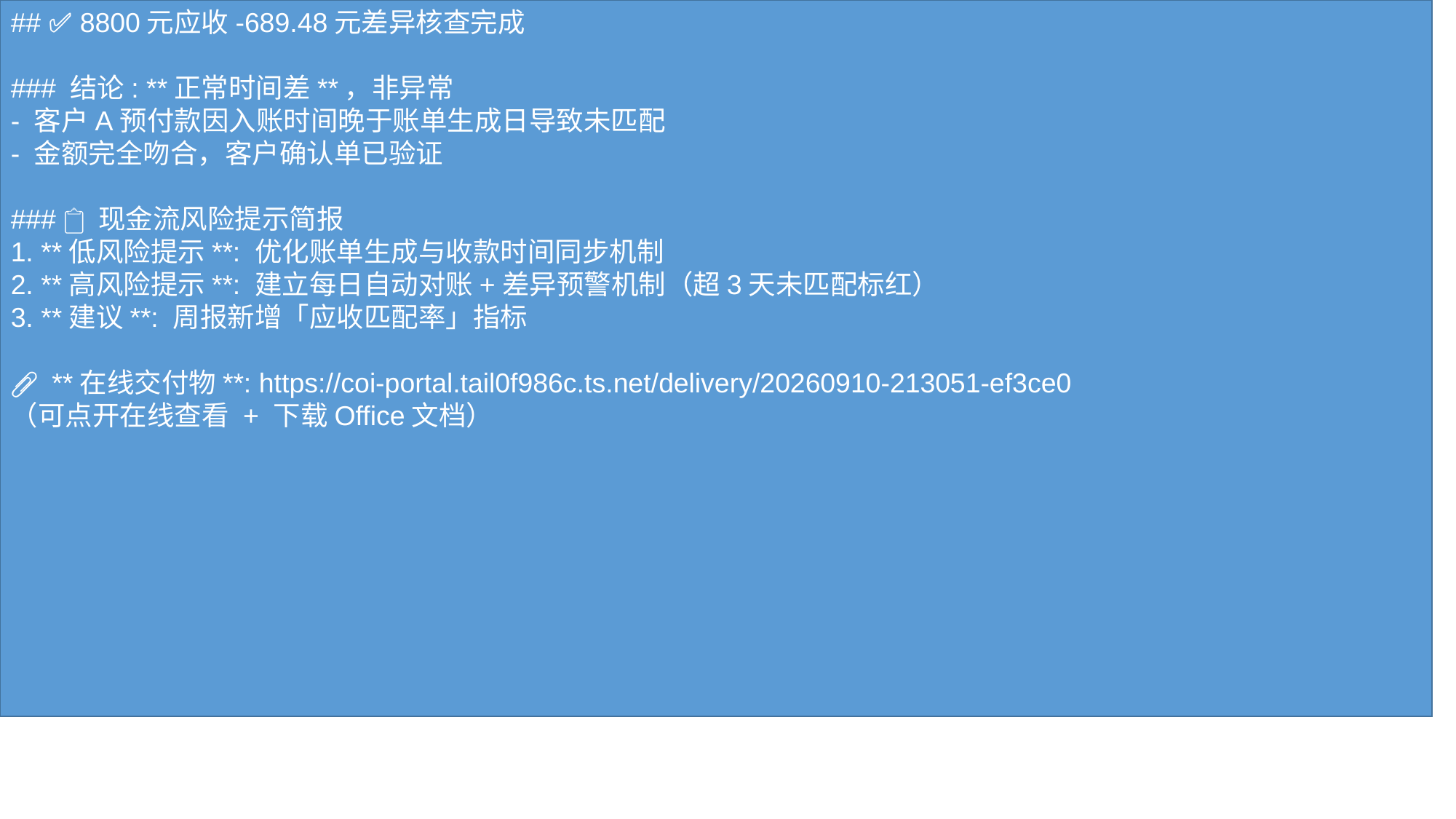

## ✅ 8800元应收-689.48元差异核查完成 ### 结论: **正常时间差**，非异常 - 客户A预付款因入账时间晚于账单生成日导致未匹配 - 金额完全吻合，客户确认单已验证 ### 📋 现金流风险提示简报 1. **低风险提示**: 优化账单生成与收款时间同步机制 2. **高风险提示**: 建立每日自动对账+差异预警机制（超3天未匹配标红） 3. **建议**: 周报新增「应收匹配率」指标 📎 **在线交付物**: https://coi-portal.tail0f986c.ts.net/delivery/20260910-213051-ef3ce0 （可点开在线查看 + 下载Office文档）
#